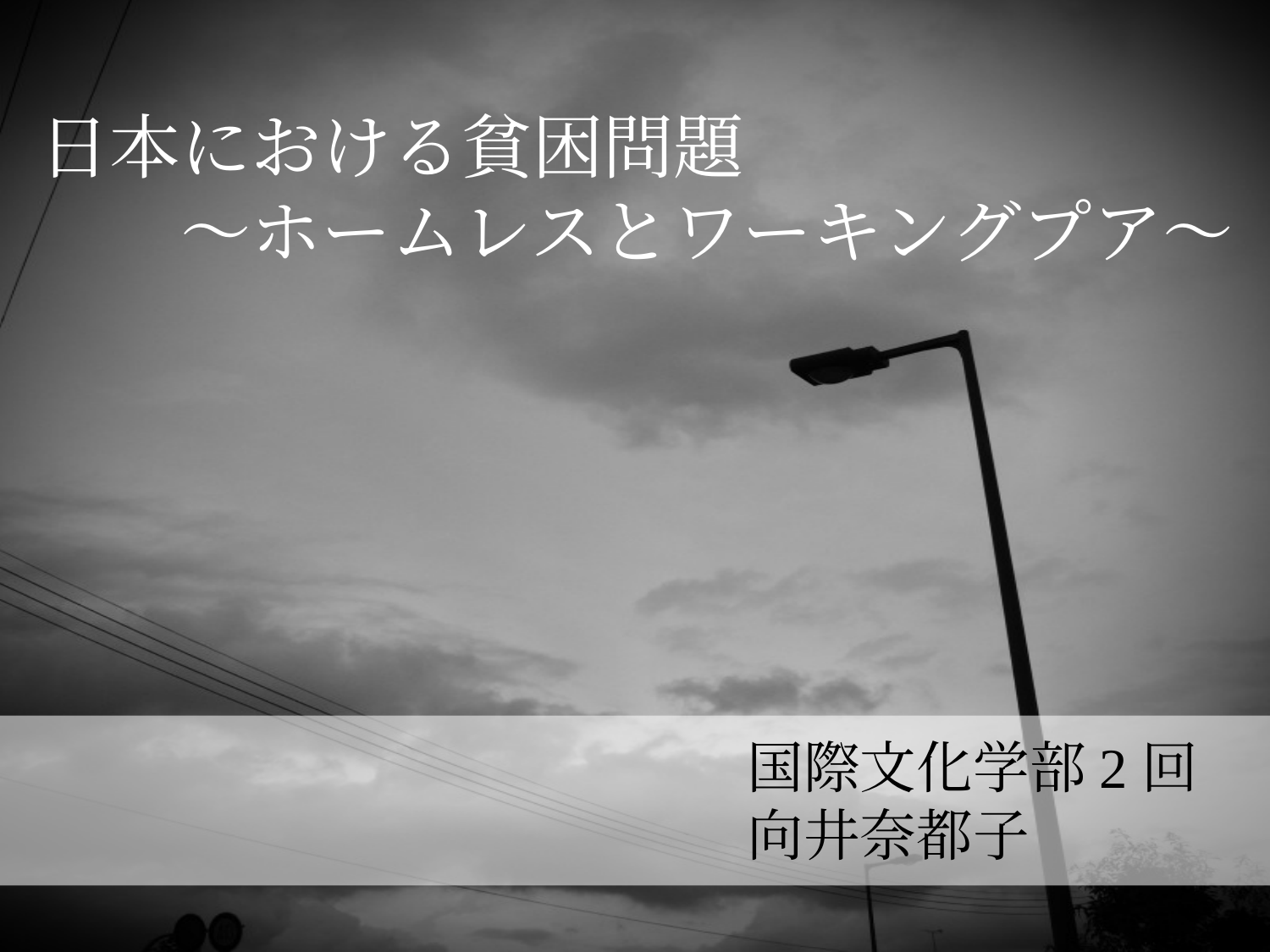

日本における貧困問題
　　～ホームレスとワーキングプア～

国際文化学部2回
向井奈都子